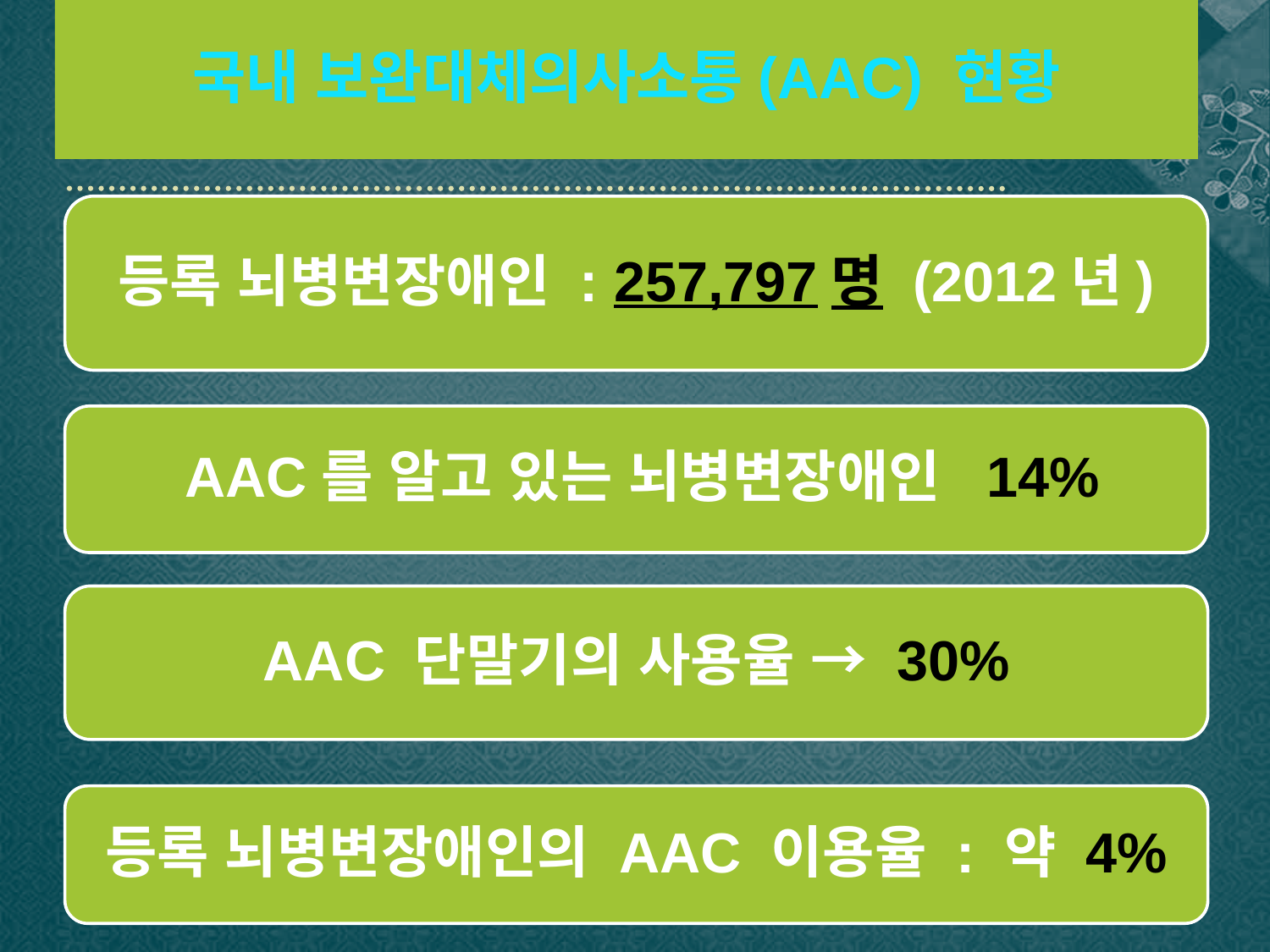

국내 보완대체의사소통(AAC) 현황
등록 뇌병변장애인 : 257,797명 (2012년)
 AAC를 알고 있는 뇌병변장애인  14%
AAC 단말기의 사용율 → 30%
등록 뇌병변장애인의 AAC 이용율 : 약 4%